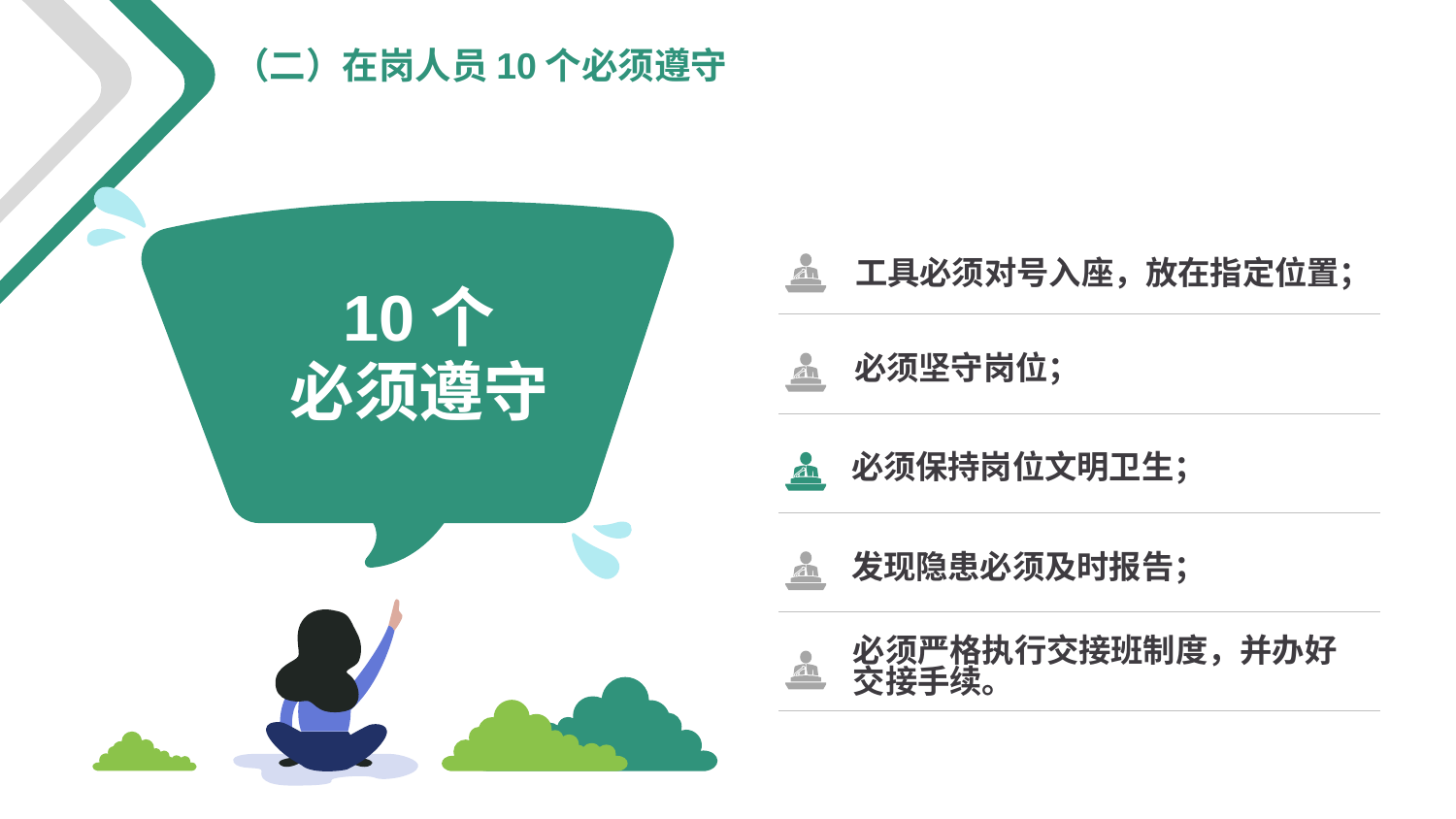

（二）在岗人员10个必须遵守

工具必须对号入座，放在指定位置；
10个
必须遵守
必须坚守岗位；

必须保持岗位文明卫生；

发现隐患必须及时报告；

必须严格执行交接班制度，并办好交接手续。